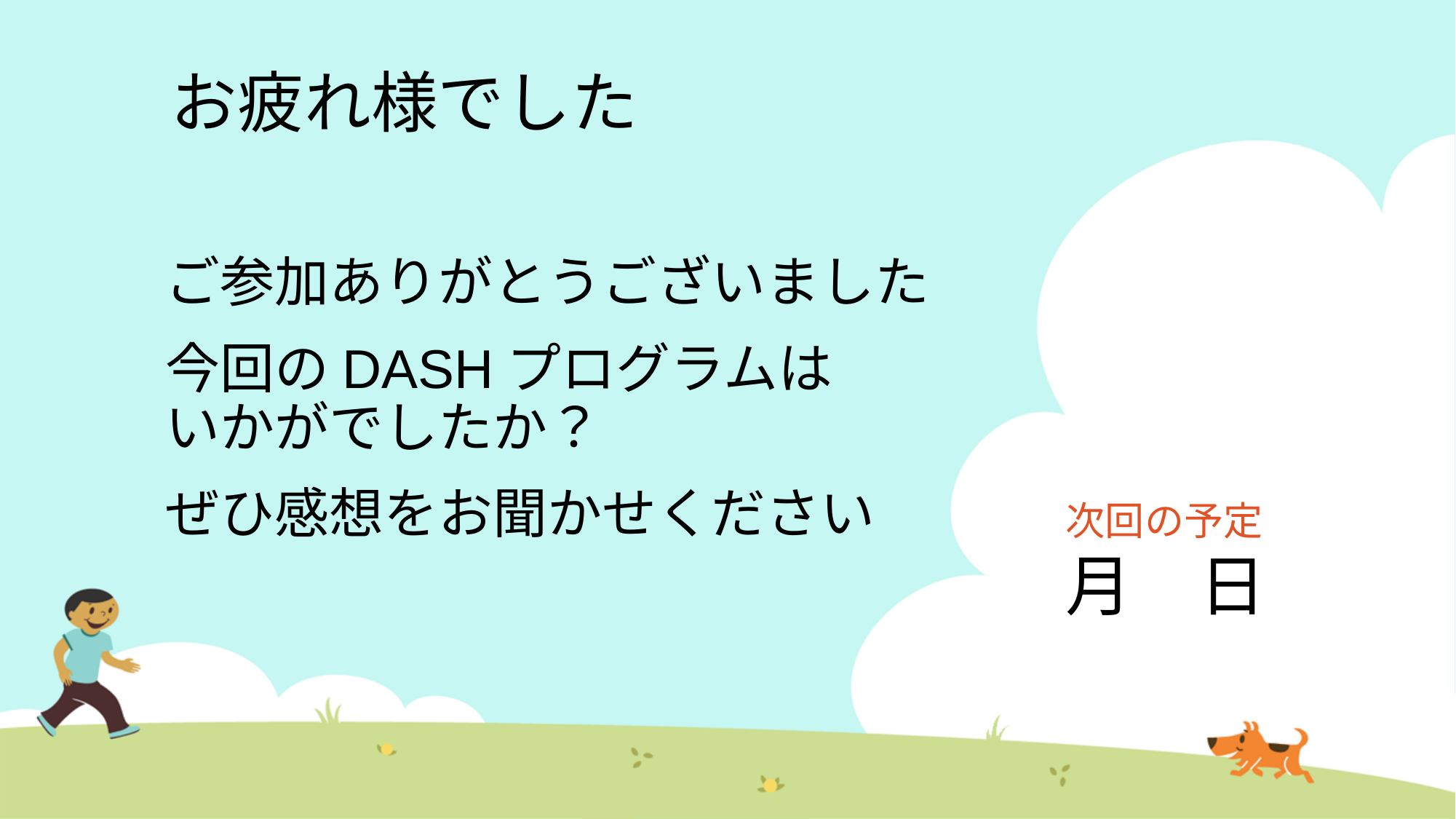

お疲れ様でした

ご参加ありがとうございました
今回のDASHプログラムは　　いかがでしたか？
ぜひ感想をお聞かせください

# 次回の予定
月　日